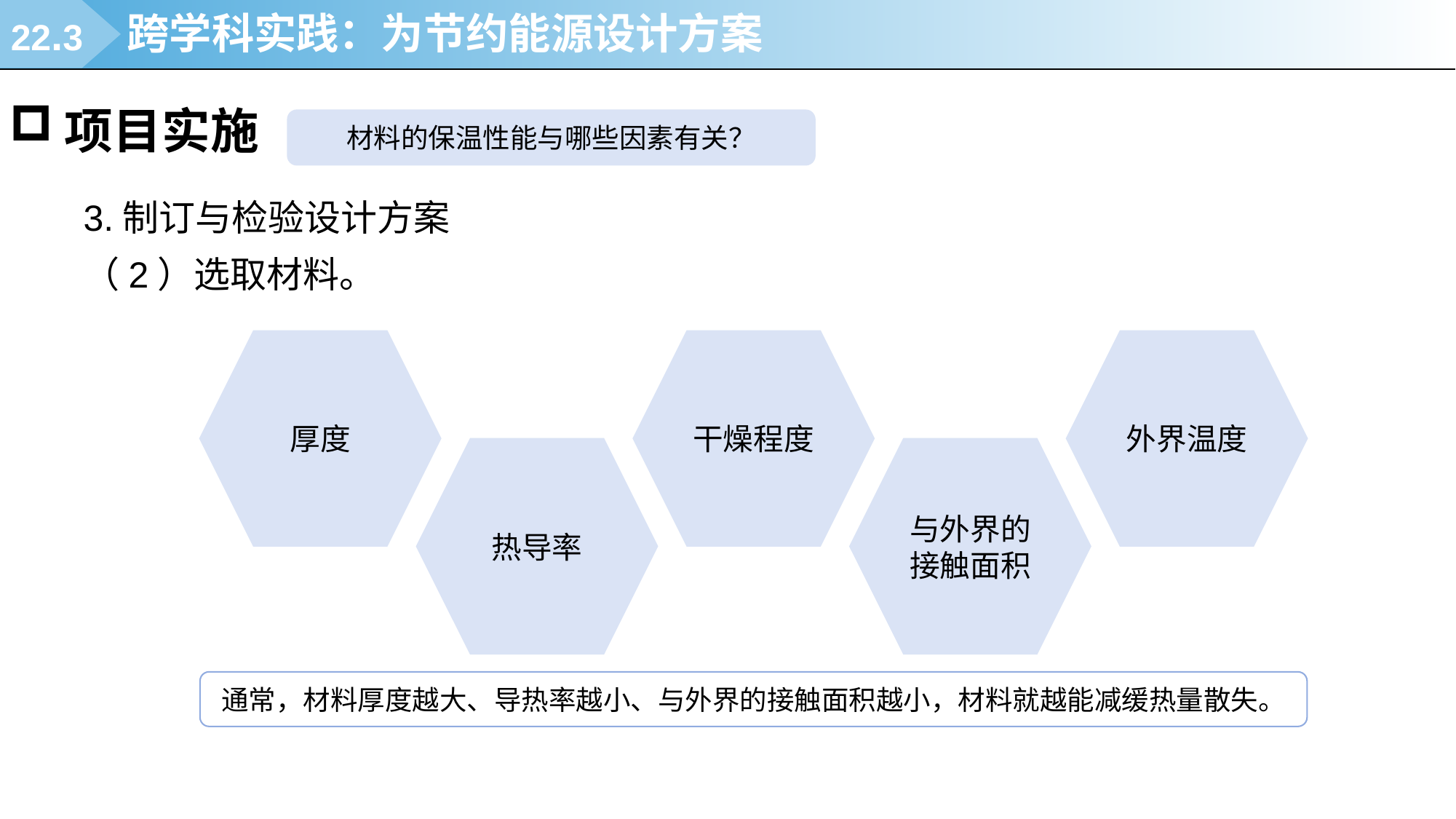

22.3
跨学科实践：为节约能源设计方案
项目实施
材料的保温性能与哪些因素有关？
3.制订与检验设计方案
（2）选取材料。
厚度
干燥程度
外界温度
热导率
与外界的接触面积
通常，材料厚度越大、导热率越小、与外界的接触面积越小，材料就越能减缓热量散失。